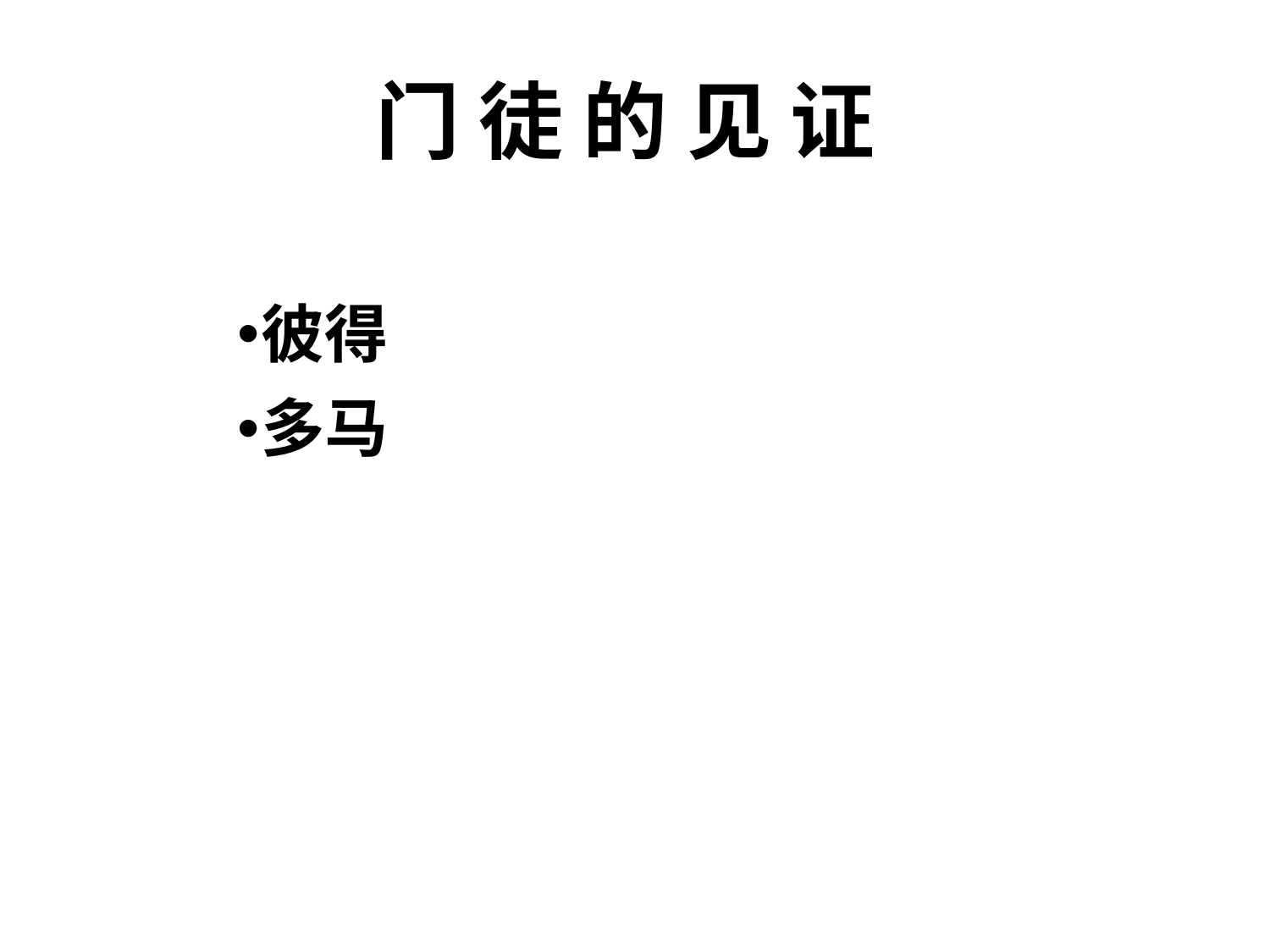

# 门 徒 的 见 证
彼得
多马